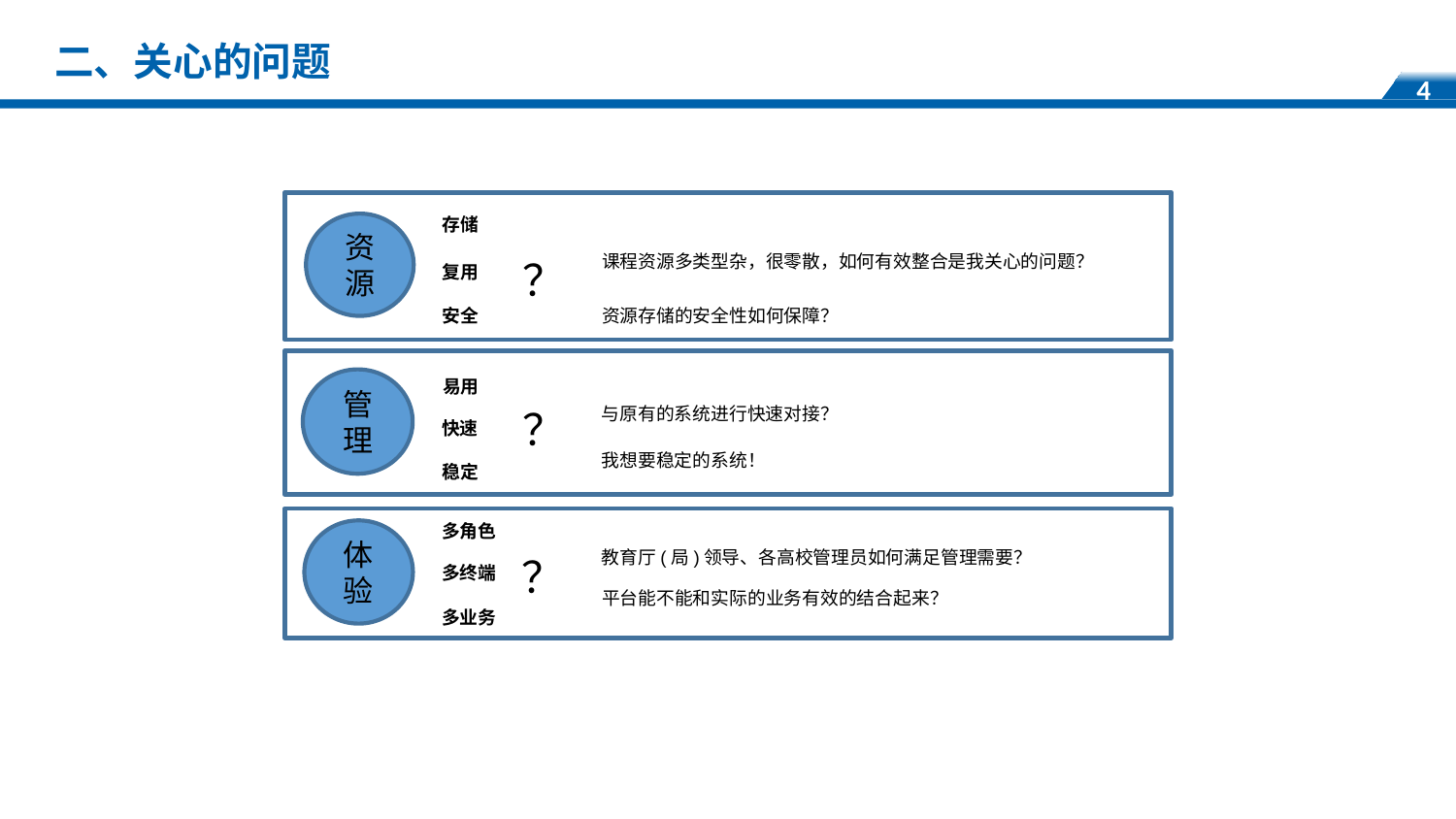

# 二、关心的问题

存储
资源
课程资源多类型杂，很零散，如何有效整合是我关心的问题？
？
复用
安全
资源存储的安全性如何保障？

易用
管理
？
与原有的系统进行快速对接？
快速
我想要稳定的系统！
稳定

多角色
体验
教育厅(局)领导、各高校管理员如何满足管理需要？
？
多终端
平台能不能和实际的业务有效的结合起来？
多业务